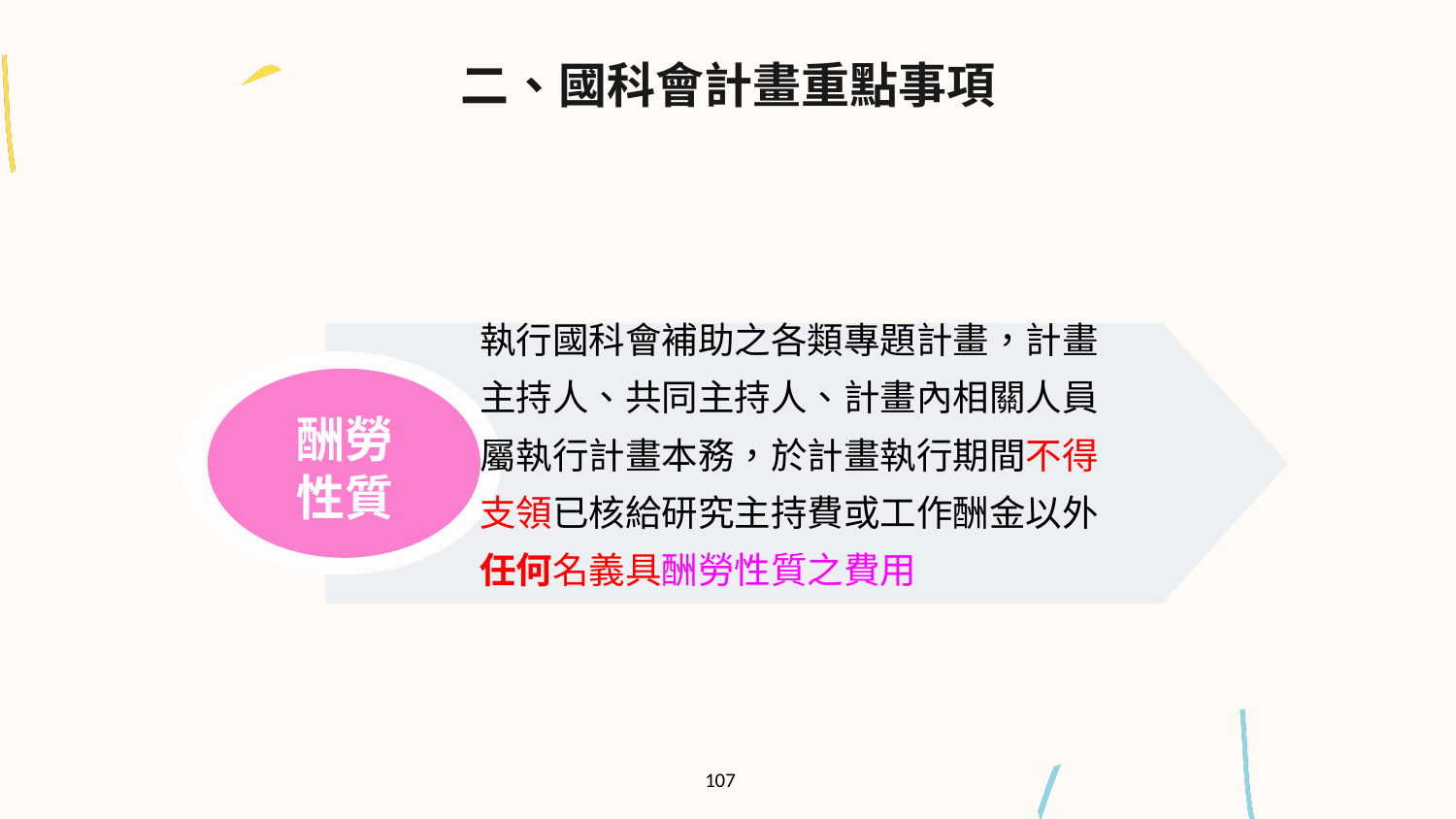

二、國科會計畫重點事項

執行國科會補助之各類專題計畫，計畫主持人、共同主持人、計畫內相關人員屬執行計畫本務，於計畫執行期間不得支領已核給研究主持費或工作酬金以外任何名義具酬勞性質之費用
酬勞
性質

107